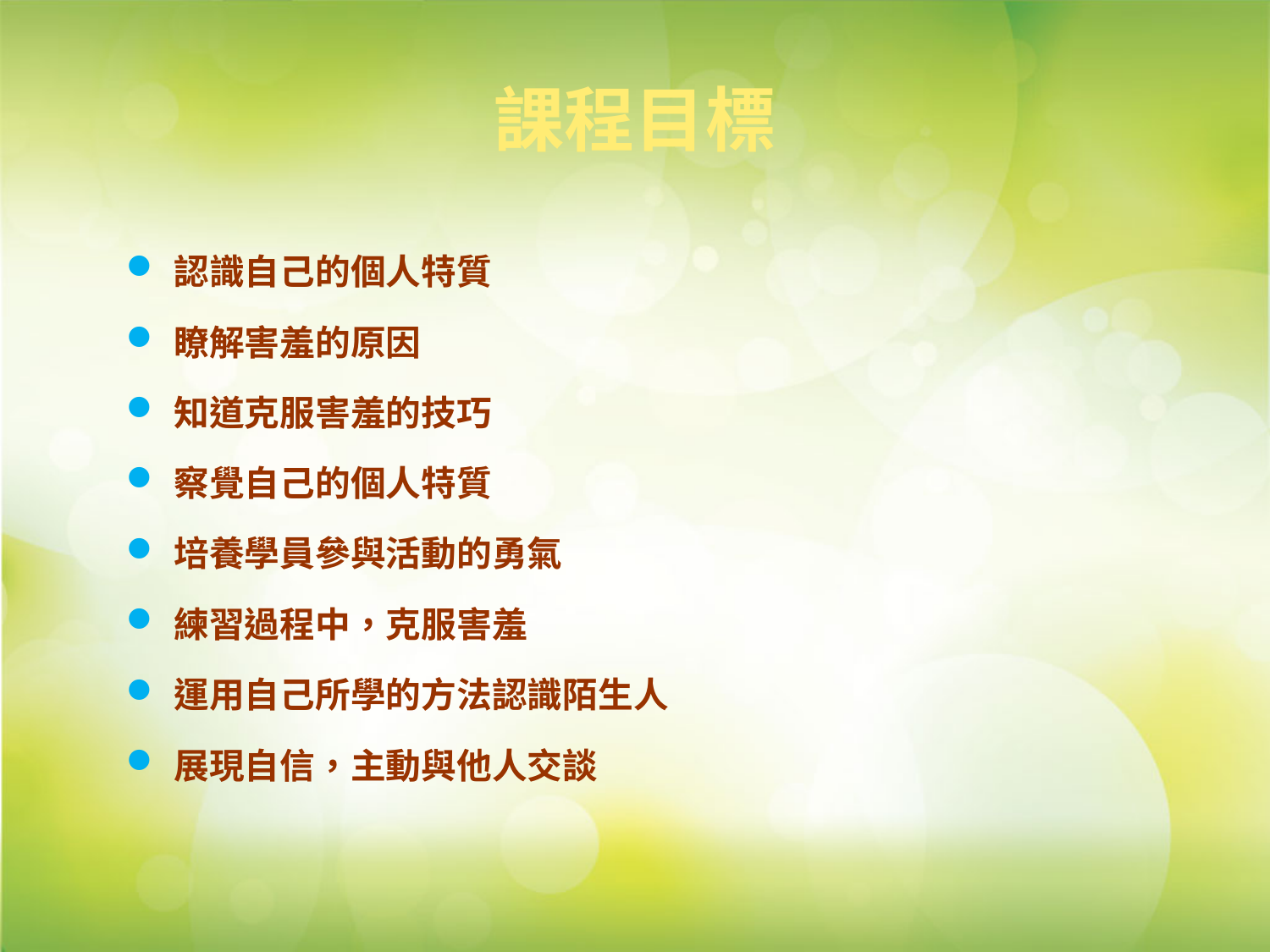

# 課程目標
認識自己的個人特質
瞭解害羞的原因
知道克服害羞的技巧
察覺自己的個人特質
培養學員參與活動的勇氣
練習過程中，克服害羞
運用自己所學的方法認識陌生人
展現自信，主動與他人交談